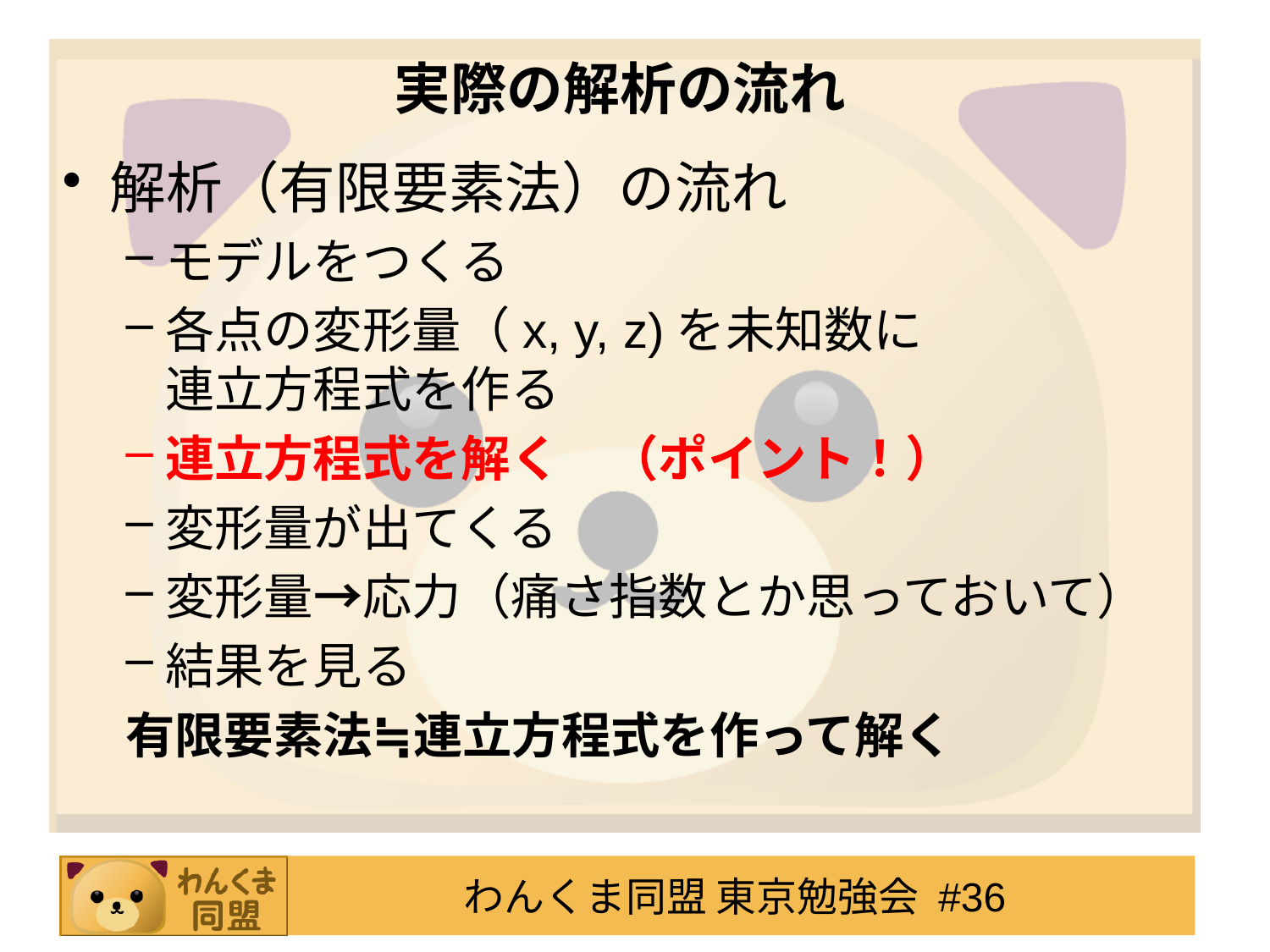

# 実際の解析の流れ
解析（有限要素法）の流れ
モデルをつくる
各点の変形量（x, y, z)を未知数に
連立方程式を作る
連立方程式を解く　（ポイント！）
変形量が出てくる
変形量→応力（痛さ指数とか思っておいて）
結果を見る
有限要素法≒連立方程式を作って解く